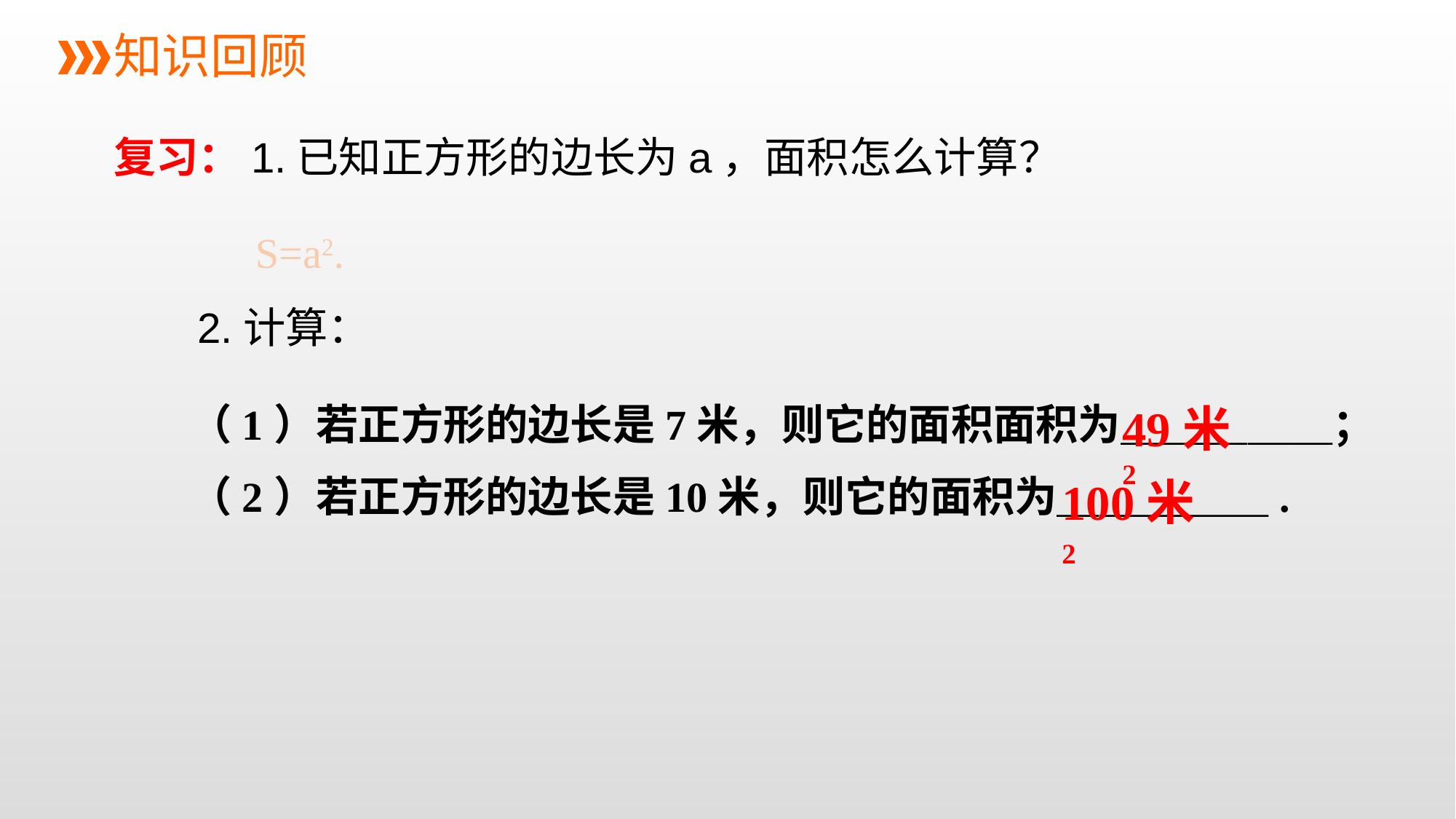

知识回顾

复习：1.已知正方形的边长为a，面积怎么计算？
S=a2.
2.计算：
（1）若正方形的边长是7米，则它的面积面积为＿＿＿＿＿；
（2）若正方形的边长是10米，则它的面积为＿＿＿＿＿.
49米2
100米2